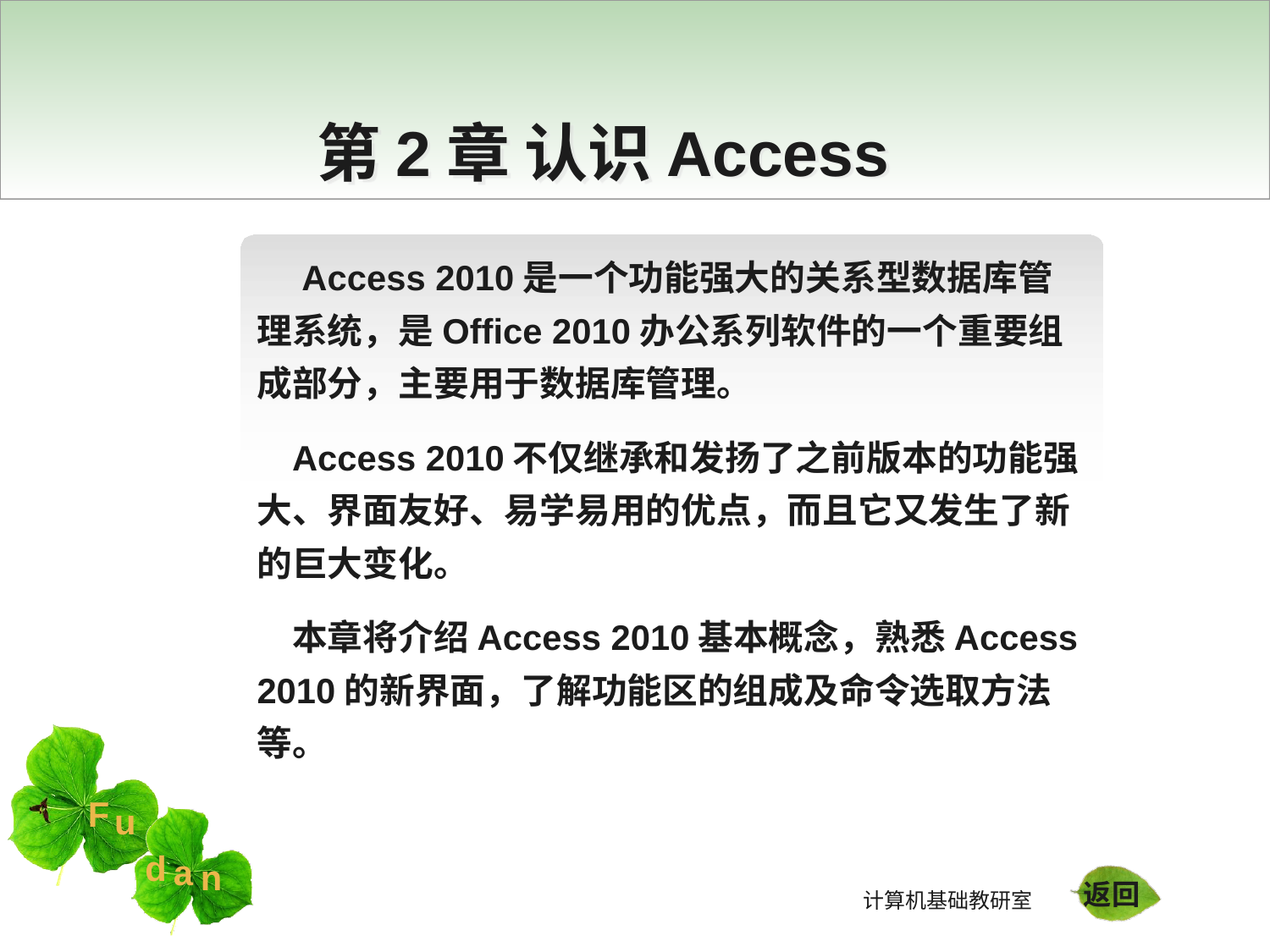

第2章 认识Access
 Access 2010是一个功能强大的关系型数据库管理系统，是Office 2010办公系列软件的一个重要组成部分，主要用于数据库管理。
Access 2010不仅继承和发扬了之前版本的功能强大、界面友好、易学易用的优点，而且它又发生了新的巨大变化。
本章将介绍Access 2010基本概念，熟悉Access 2010的新界面，了解功能区的组成及命令选取方法等。
返回